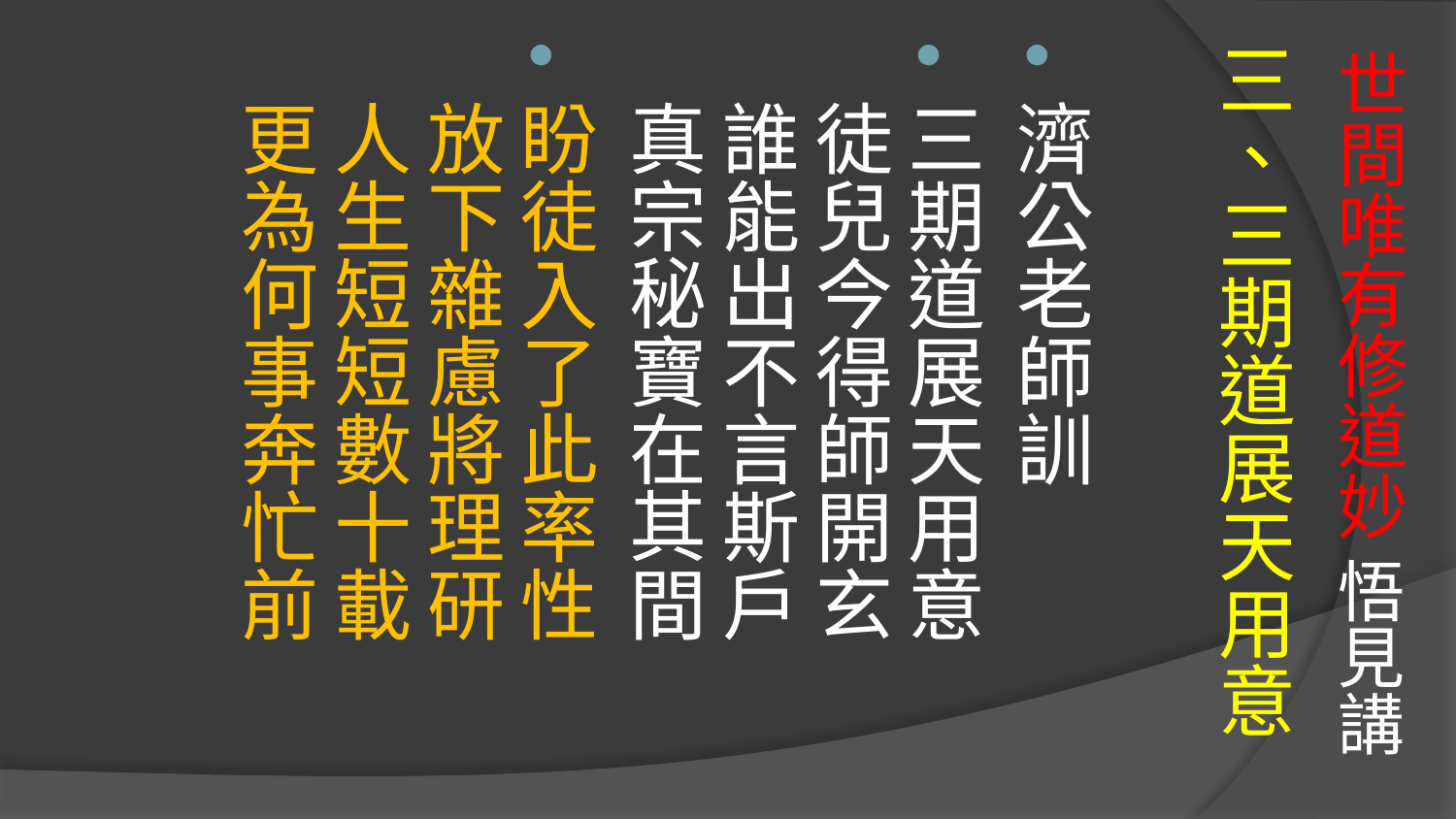

# 世間唯有修道妙 悟見講
三、三期道展天用意
濟公老師訓
三期道展天用意　徒兒今得師開玄
誰能出不言斯戶　真宗秘寶在其間
盼徒入了此率性　放下雜慮將理研
人生短短數十載　更為何事奔忙前